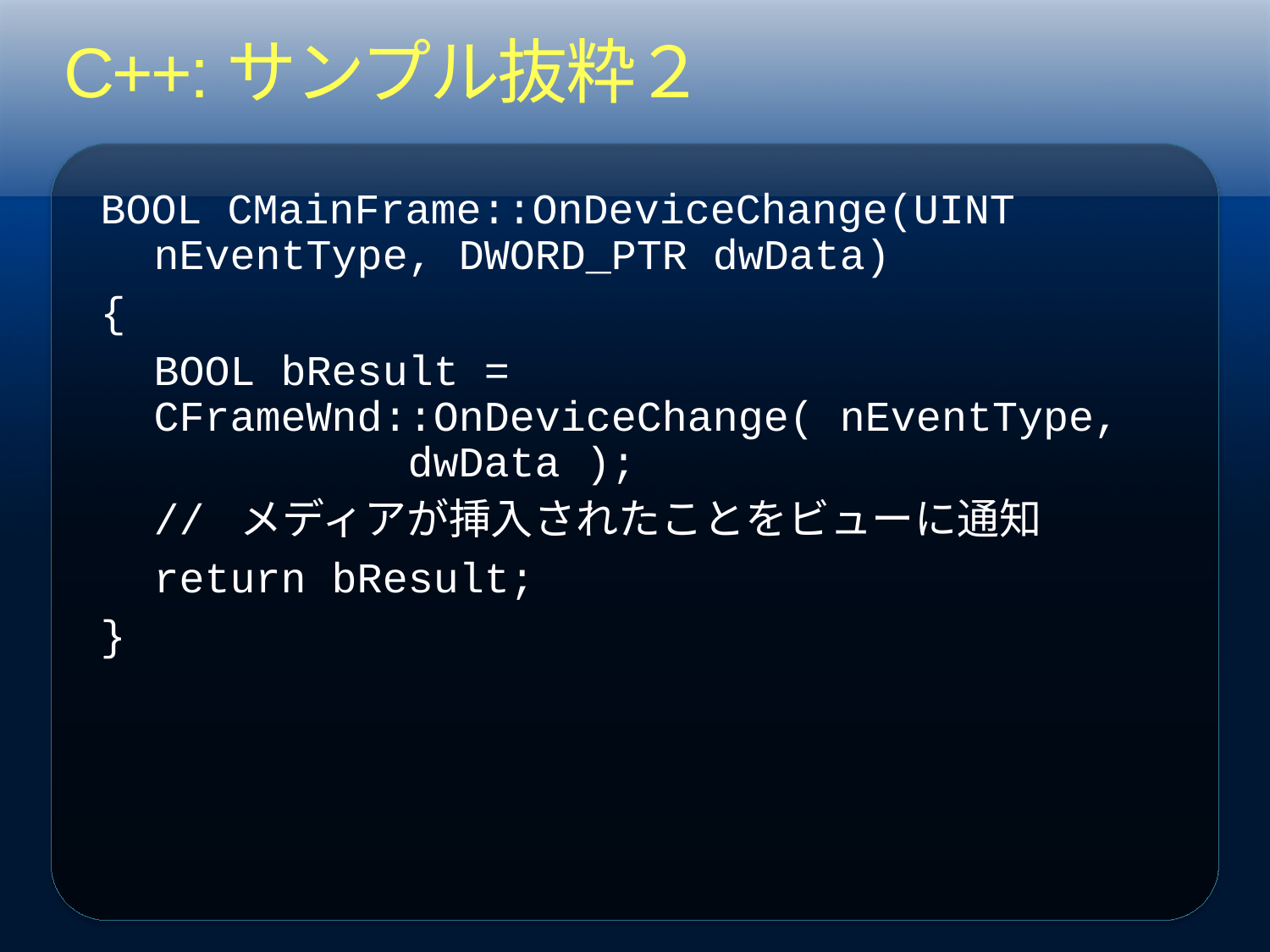

# C++:サンプル抜粋２

BOOL CMainFrame::OnDeviceChange(UINT nEventType, DWORD_PTR dwData)
{
	BOOL bResult = 	CFrameWnd::OnDeviceChange( nEventType, 		dwData );
	// メディアが挿入されたことをビューに通知
	return bResult;
}